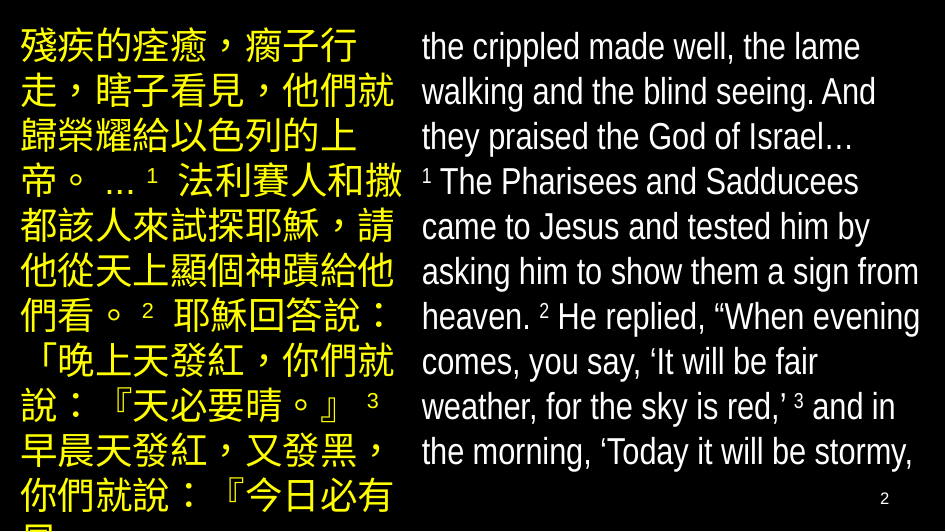

殘疾的痊癒，瘸子行走，瞎子看見，他們就歸榮耀給以色列的上帝。... 1 法利賽人和撒都該人來試探耶穌，請他從天上顯個神蹟給他們看。2 耶穌回答說：「晚上天發紅，你們就說：『天必要晴。』3 早晨天發紅，又發黑，你們就說：『今日必有風
the crippled made well, the lame walking and the blind seeing. And they praised the God of Israel…
1 The Pharisees and Sadducees came to Jesus and tested him by asking him to show them a sign from heaven. 2 He replied, “When evening comes, you say, ‘It will be fair weather, for the sky is red,’ 3 and in the morning, ‘Today it will be stormy,
2